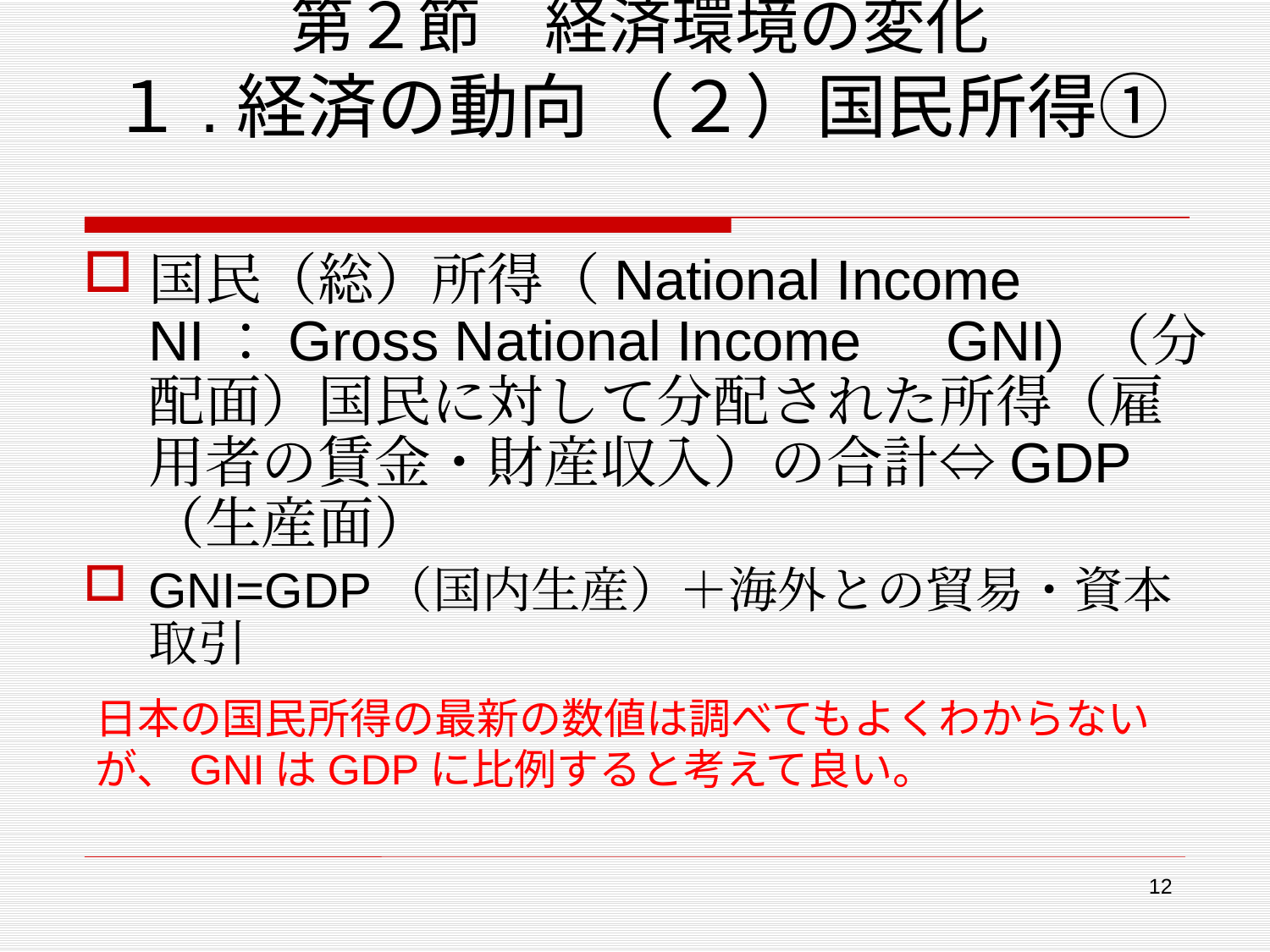

# 第２節　経済環境の変化 １.経済の動向 （２）国民所得①
国民（総）所得（National Income　NI：Gross National Income　GNI) （分配面）国民に対して分配された所得（雇用者の賃金・財産収入）の合計⇔GDP（生産面）
GNI=GDP（国内生産）＋海外との貿易・資本取引

日本の国民所得の最新の数値は調べてもよくわからないが、GNIはGDPに比例すると考えて良い。
12